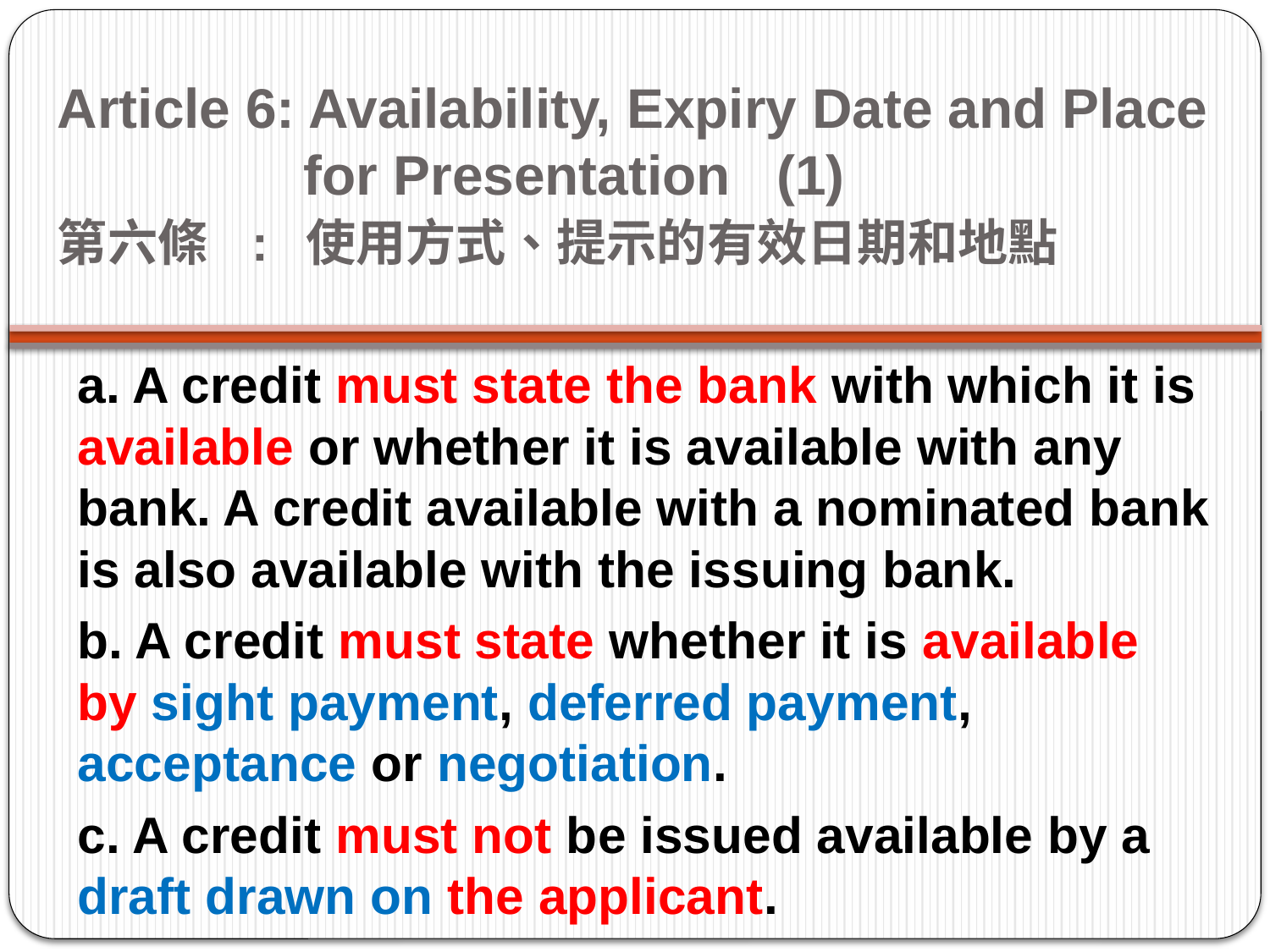

# Article 6: Availability, Expiry Date and Place for Presentation   (1) 第六條   :  使用方式、提示的有效日期和地點
a. A credit must state the bank with which it is available or whether it is available with any bank. A credit available with a nominated bank is also available with the issuing bank.
b. A credit must state whether it is available by sight payment, deferred payment, acceptance or negotiation.
c. A credit must not be issued available by a draft drawn on the applicant.